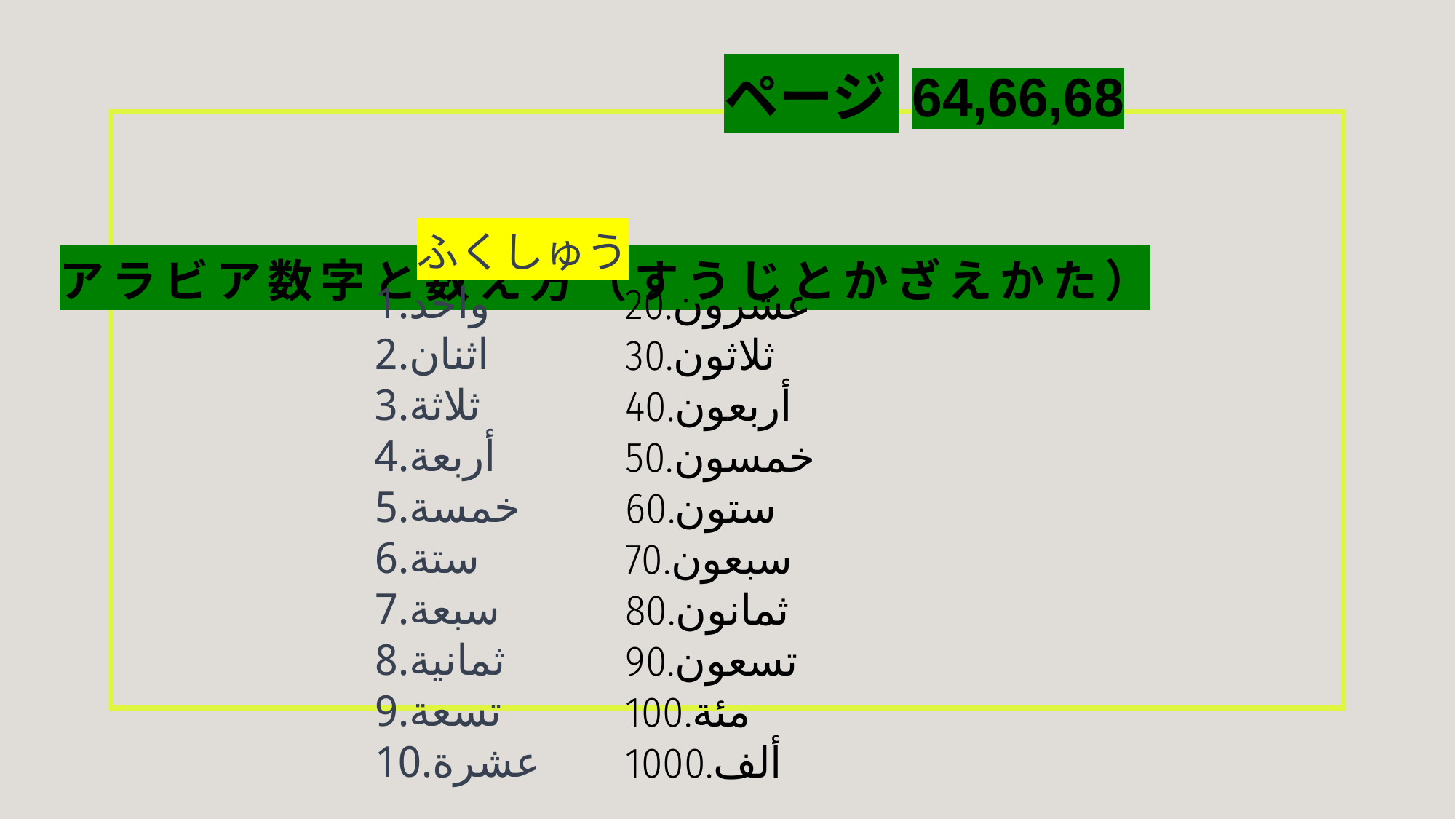

ページ 64,66,68
# アラビア数字と数え方（すうじとかざえかた）
　ふくしゅう
واحد
اثنان
ثلاثة
أربعة
خمسة
ستة
سبعة
ثمانية
تسعة
عشرة
20.عشرون
30.ثلاثون
40.أربعون
50.خمسون
60.ستون
70.سبعون
80.ثمانون
90.تسعون
100.مئة
1000.ألف